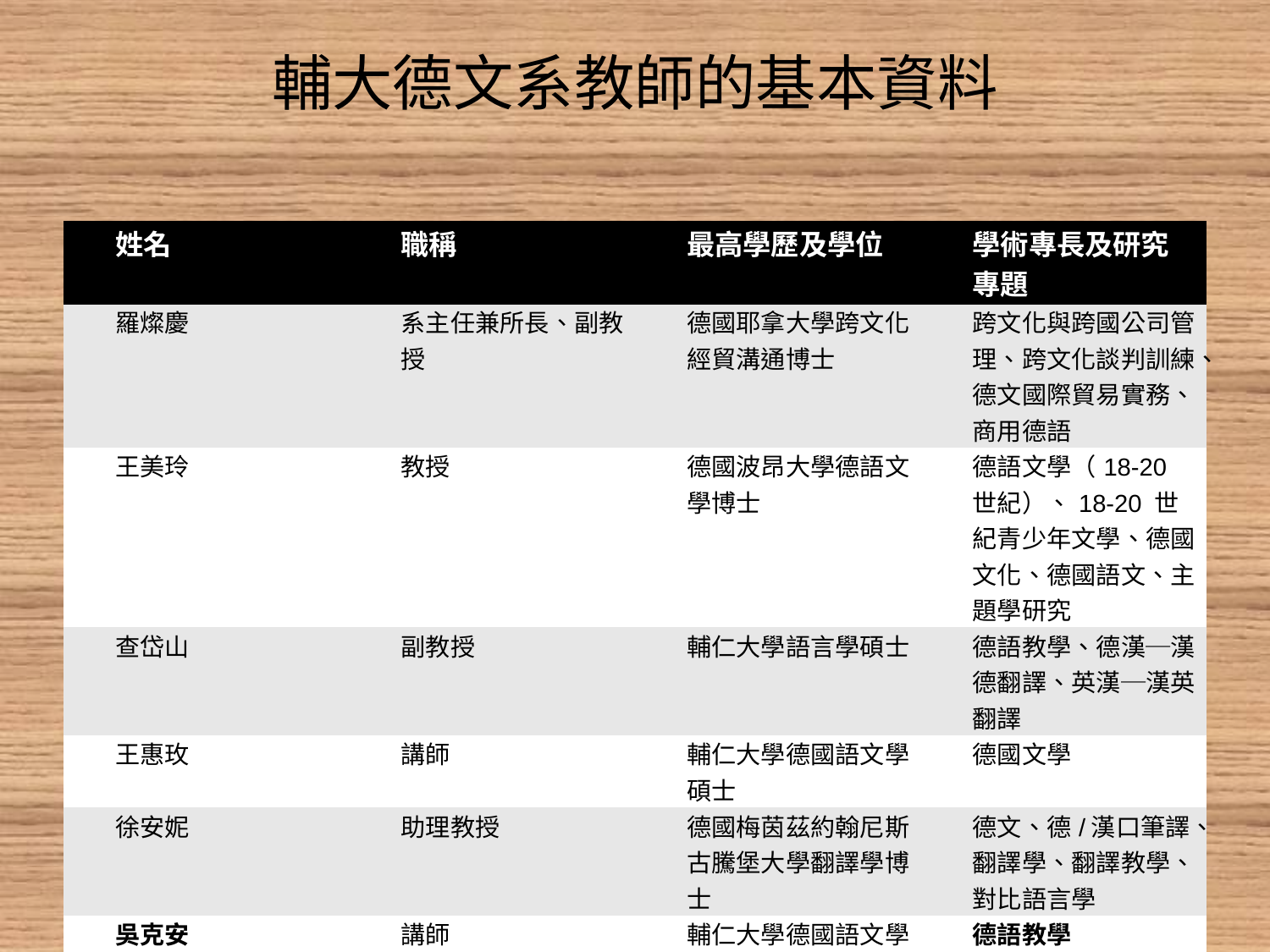

# 輔大德文系教師的基本資料
| 姓名 | 職稱 | 最高學歷及學位 | 學術專長及研究專題 |
| --- | --- | --- | --- |
| 羅燦慶 | 系主任兼所長、副教授 | 德國耶拿大學跨文化經貿溝通博士 | 跨文化與跨國公司管理、跨文化談判訓練、德文國際貿易實務、商用德語 |
| 王美玲 | 教授 | 德國波昂大學德語文學博士 | 德語文學（18-20 世紀）、18-20 世紀青少年文學、德國文化、德國語文、主題學研究 |
| 查岱山 | 副教授 | 輔仁大學語言學碩士 | 德語教學、德漢─漢德翻譯、英漢─漢英翻譯 |
| 王惠玫 | 講師 | 輔仁大學德國語文學碩士 | 德國文學 |
| 徐安妮 | 助理教授 | 德國梅茵茲約翰尼斯古騰堡大學翻譯學博士 | 德文、德/漢口筆譯、翻譯學、翻譯教學、對比語言學 |
| 吳克安 | 講師 | 輔仁大學德國語文學碩士 | 德語教學 |